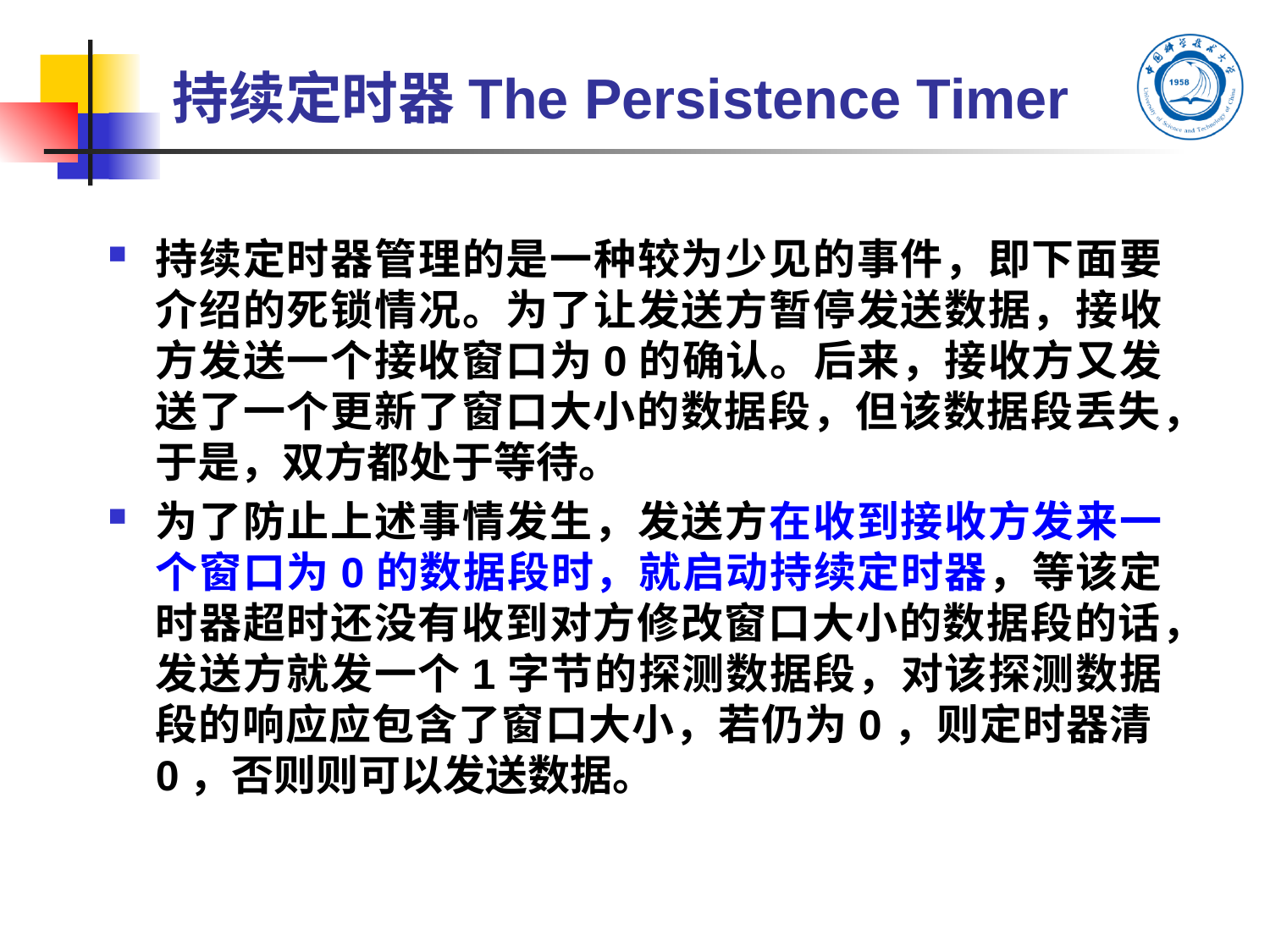

# 持续定时器The Persistence Timer
持续定时器管理的是一种较为少见的事件，即下面要介绍的死锁情况。为了让发送方暂停发送数据，接收方发送一个接收窗口为0的确认。后来，接收方又发送了一个更新了窗口大小的数据段，但该数据段丢失，于是，双方都处于等待。
为了防止上述事情发生，发送方在收到接收方发来一个窗口为0的数据段时，就启动持续定时器，等该定时器超时还没有收到对方修改窗口大小的数据段的话，发送方就发一个1字节的探测数据段，对该探测数据段的响应应包含了窗口大小，若仍为0，则定时器清0，否则则可以发送数据。